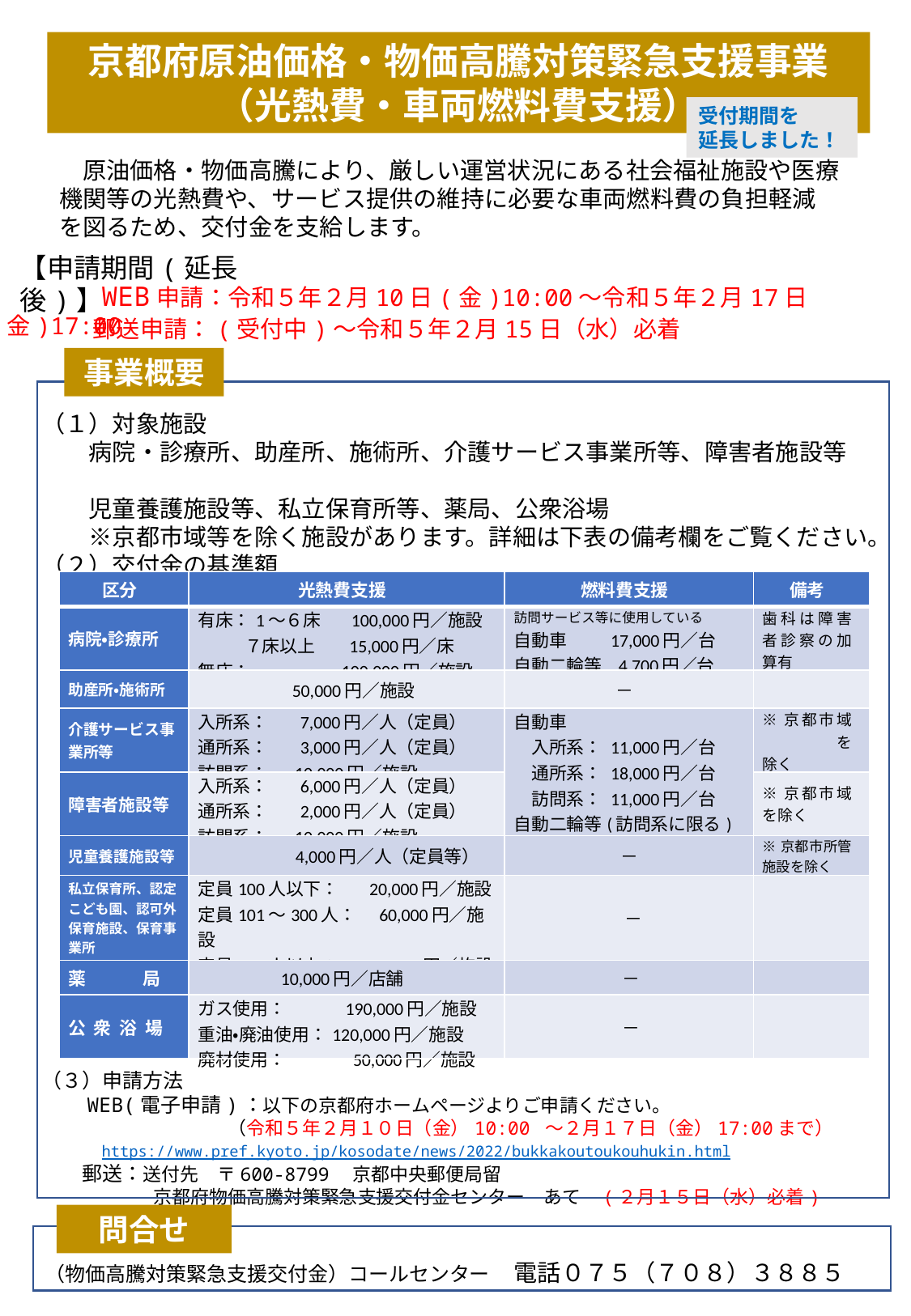

京都府原油価格・物価高騰対策緊急支援事業（光熱費・車両燃料費支援）
受付期間を
延長しました！
　原油価格・物価高騰により、厳しい運営状況にある社会福祉施設や医療機関等の光熱費や、サービス提供の維持に必要な車両燃料費の負担軽減を図るため、交付金を支給します。
【申請期間(延長後)】
　　　　WEB申請：令和５年２月10日(金)10:00～令和５年２月17日(金)17:00
郵送申請：(受付中)～令和５年２月15日（水）必着
事業概要

（１）対象施設
　　病院・診療所、助産所、施術所、介護サービス事業所等、障害者施設等
　　児童養護施設等、私立保育所等、薬局、公衆浴場
　　※京都市域等を除く施設があります。詳細は下表の備考欄をご覧ください。
（２）交付金の基準額

（３）申請方法
　　WEB(電子申請)：以下の京都府ホームページよりご申請ください。
　　　　　　　　　　（令和５年２月１０日（金）10:00 ～２月１７日（金）17:00まで）
　　　https://www.pref.kyoto.jp/kosodate/news/2022/bukkakoutoukouhukin.html
　　郵送：送付先　〒600-8799　京都中央郵便局留
　　　　　　京都府物価高騰対策緊急支援交付金センター　あて　(２月１５日（水）必着)

| 区分 | 光熱費支援 | 燃料費支援 | 備考 |
| --- | --- | --- | --- |
| 病院・診療所 | 有床：1～６床　 100,000円／施設 　　 ７床以上　 15,000円／床 無床：　　 　　 100,000円／施設 | 訪問サービス等に使用している 自動車 　　17,000円／台 自動二輪等 4,700円／台 | 歯科は障害者診察の加算有 |
| 助産所・施術所 | 50,000円／施設 | － |  |
| 介護サービス事業所等 | 入所系： 7,000円／人（定員） 通所系： 3,000円／人（定員） 訪問系： 　10,000円／施設 | 自動車 　入所系： 11,000円／台 　通所系： 18,000円／台 　訪問系： 11,000円／台 自動二輪等(訪問系に限る) 　　　　　 3,000円／台 | ※京都市域　　　　を除く |
| 障害者施設等 | 入所系： 6,000円／人（定員） 通所系： 2,000円／人（定員） 訪問系：　 10,000円／施設 |  | ※京都市域を除く |
| 児童養護施設等 | 4,000円／人（定員等） | － | ※京都市所管施設を除く |
| 私立保育所、認定こども園、認可外保育施設、保育事業所 | 定員100人以下：　 20,000円／施設 定員101～300人：　60,000円／施設 定員301人以上：　200,000円／施設 | － |  |
| 薬　　　 局 | 10,000円／店舗 | － |  |
| 公 衆 浴 場 | ガス使用： 　　 190,000円／施設重油・廃油使用：120,000円／施設 廃材使用：　 　 50,000円／施設 | － |  |
問合せ

（物価高騰対策緊急支援交付金）コールセンター　電話０７５（７０８）３８８５